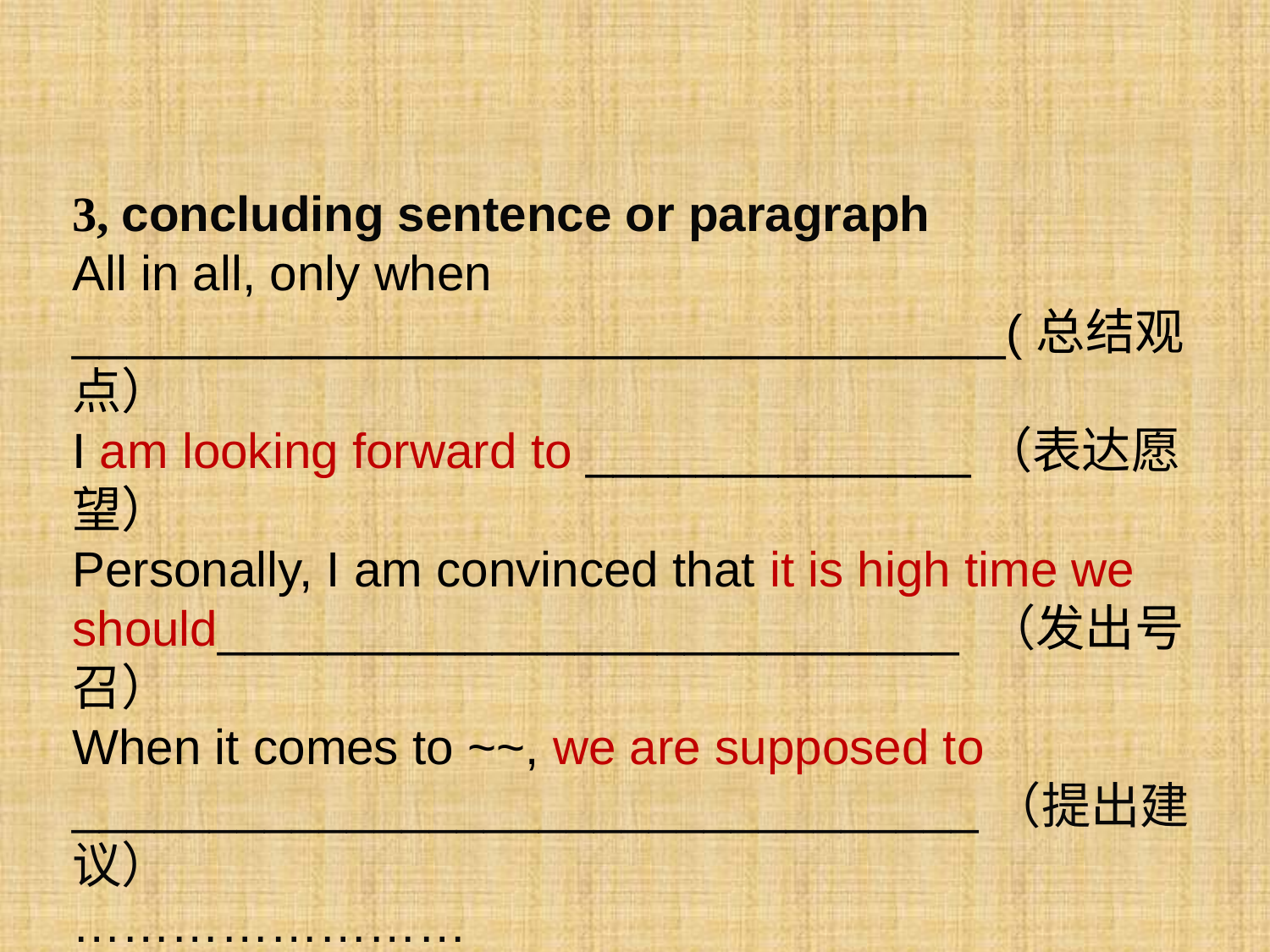

3, concluding sentence or paragraph
All in all, only when __________________________________(总结观点）
I am looking forward to ______________（表达愿望）
Personally, I am convinced that it is high time we should___________________________ （发出号召）
When it comes to ~~, we are supposed to _________________________________（提出建议）
……………………
In conclusion, _____________________
To conclude, ______________________